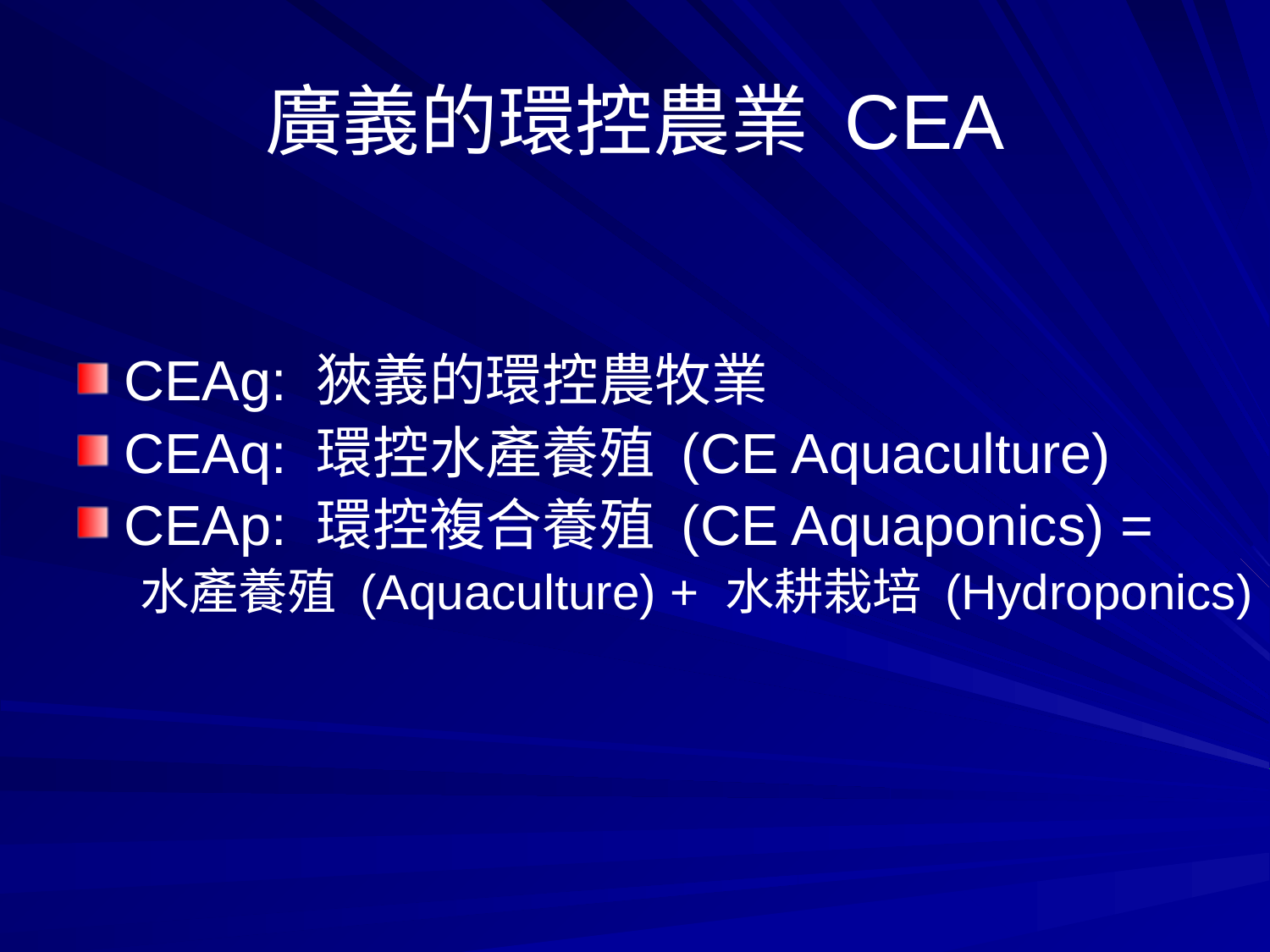

# 廣義的環控農業 CEA
CEAg: 狹義的環控農牧業
CEAq: 環控水產養殖 (CE Aquaculture)
CEAp: 環控複合養殖 (CE Aquaponics) =
水產養殖 (Aquaculture) + 水耕栽培 (Hydroponics)